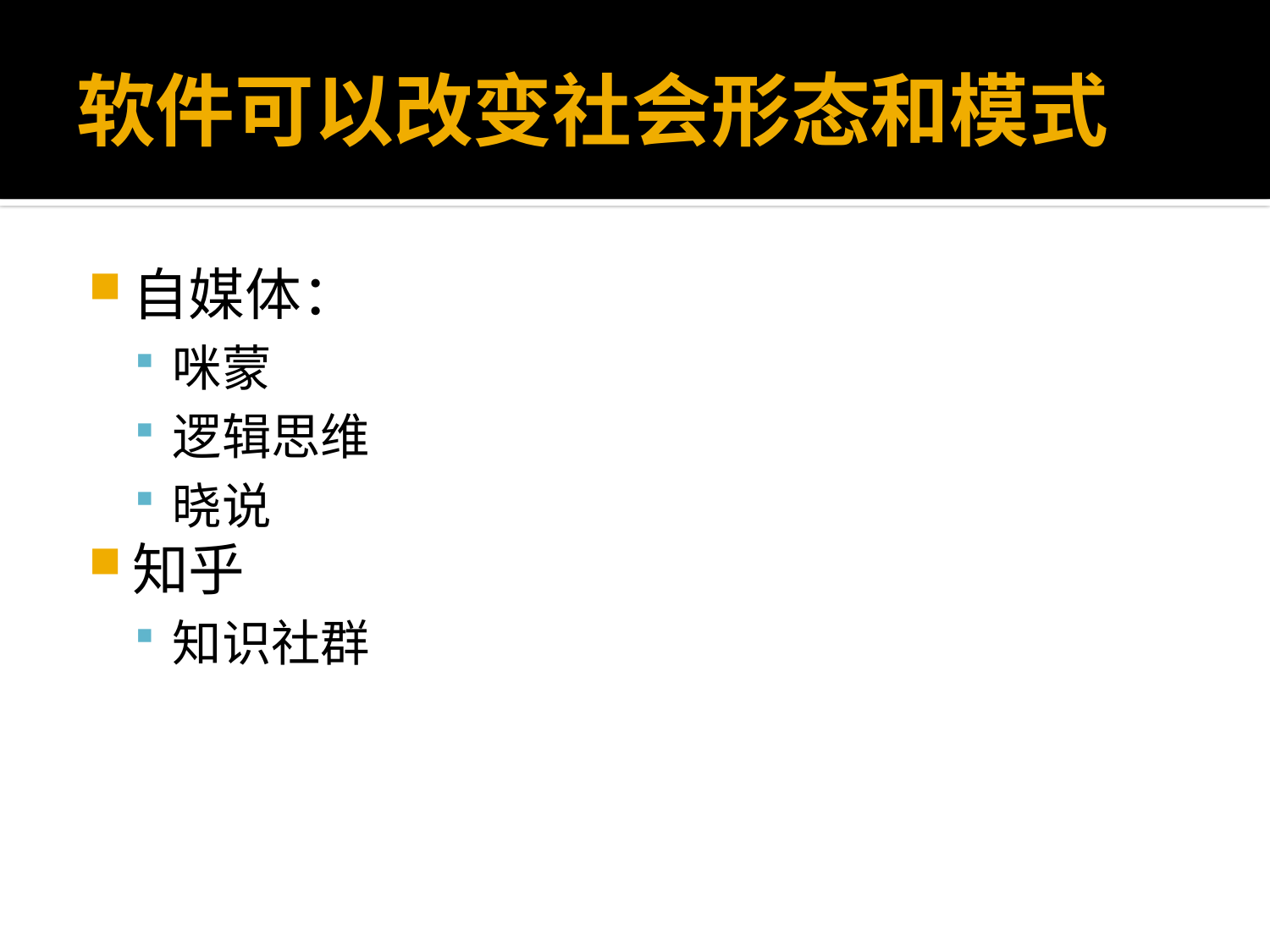

# 软件可以改变社会形态和模式
自媒体：
咪蒙
逻辑思维
晓说
知乎
知识社群